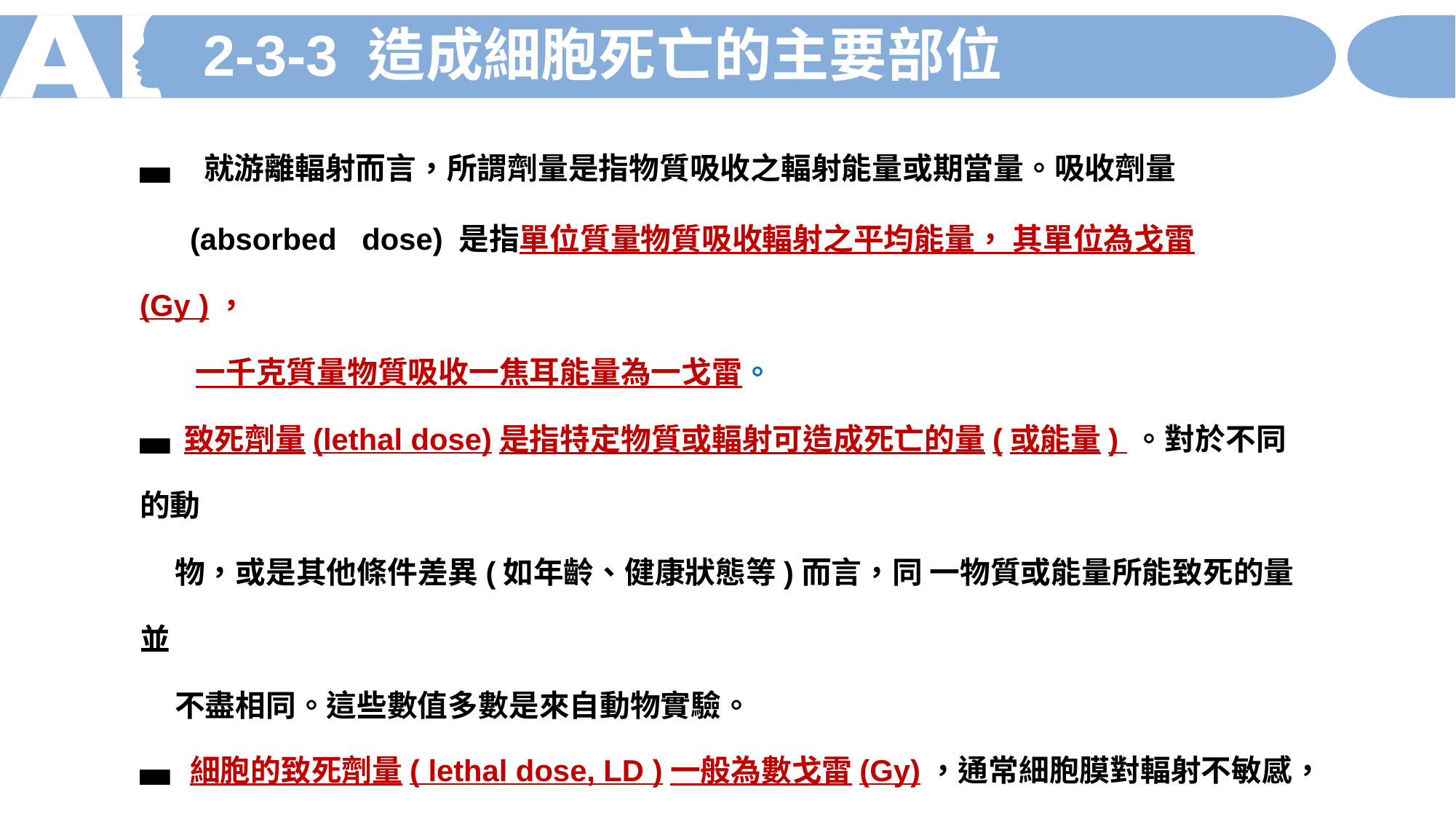

2-3-3 造成細胞死亡的主要部位
▄  就游離輻射而言，所謂劑量是指物質吸收之輻射能量或期當量。吸收劑量
      (absorbed   dose) 是指單位質量物質吸收輻射之平均能量， 其單位為戈雷(Gy )，
       一千克質量物質吸收一焦耳能量為一戈雷。
▄ 致死劑量(lethal dose)是指特定物質或輻射可造成死亡的量(或能量) 。對於不同的動
    物，或是其他條件差異(如年齡、健康狀態等)而言，同 一物質或能量所能致死的量並
    不盡相同。這些數值多數是來自動物實驗。
▄ 細胞的致死劑量( lethal dose, LD )一般為數戈雷(Gy)，通常細胞膜對輻射不敏感，
    約需30-50Gy才可能破壞細胞膜； 能量的新陳代謝來自磷酸化作用
     (phosphorylation)，數戈雷劑量僅會造成磷酸化作用的遲滯，要破壞酵素的作用
     則須高達104 戈雷(10000 Gy )。